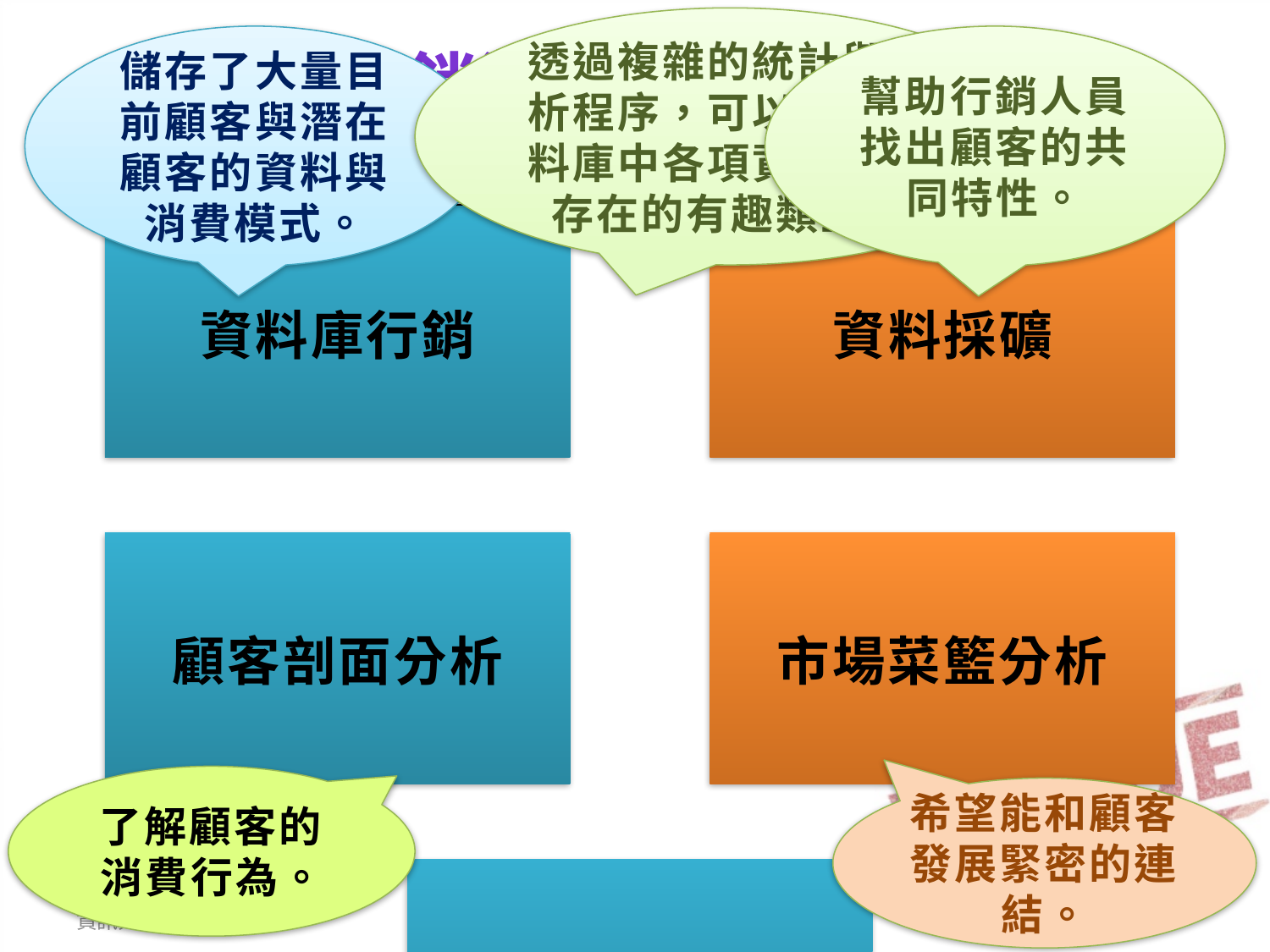

# §4.2.3 行銷決策支援系統(MDSS)
透過複雜的統計與分析程序，可以發現資料庫中各項資料監所存在的有趣類型。
儲存了大量目前顧客與潛在顧客的資料與消費模式。
幫助行銷人員找出顧客的共同特性。
行銷決策支援系統的應用：
資料庫行銷
資料採礦
顧客剖面分析
市場菜籃分析
了解顧客的消費行為。
希望能和顧客發展緊密的連結。
行銷管理   Chapter 4   行銷資訊與行銷研究
4-10